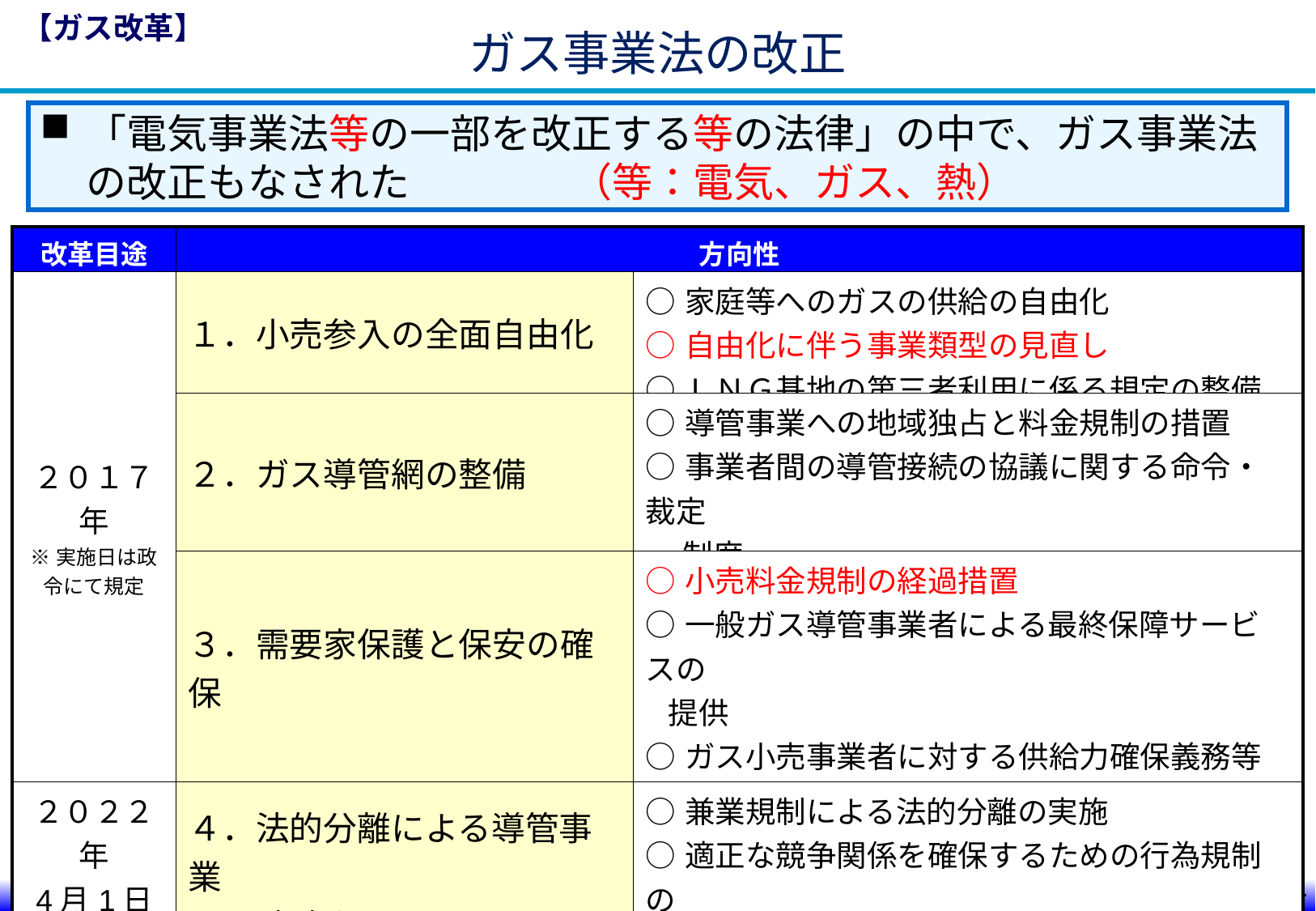

【ガス改革】
ガス事業法の改正
「電気事業法等の一部を改正する等の法律」の中で、ガス事業法の改正もなされた　　　　（等：電気、ガス、熱）
| 改革目途 | 方向性 |  |
| --- | --- | --- |
| ２０１７年 ※実施日は政令にて規定 | １．小売参入の全面自由化 | ○家庭等へのガスの供給の自由化 ○自由化に伴う事業類型の見直し ○ＬＮＧ基地の第三者利用に係る規定の整備 |
|  | ２．ガス導管網の整備 | ○導管事業への地域独占と料金規制の措置 ○事業者間の導管接続の協議に関する命令・裁定 　 制度 |
|  | ３．需要家保護と保安の確保 | ○小売料金規制の経過措置 ○一般ガス導管事業者による最終保障サービスの 提供 ○ガス小売事業者に対する供給力確保義務等 ○保安の確保 |
| ２０２２年 4月1日 （大手3社） | ４．法的分離による導管事業 の中立化 | ○兼業規制による法的分離の実施 ○適正な競争関係を確保するための行為規制の 措置 |